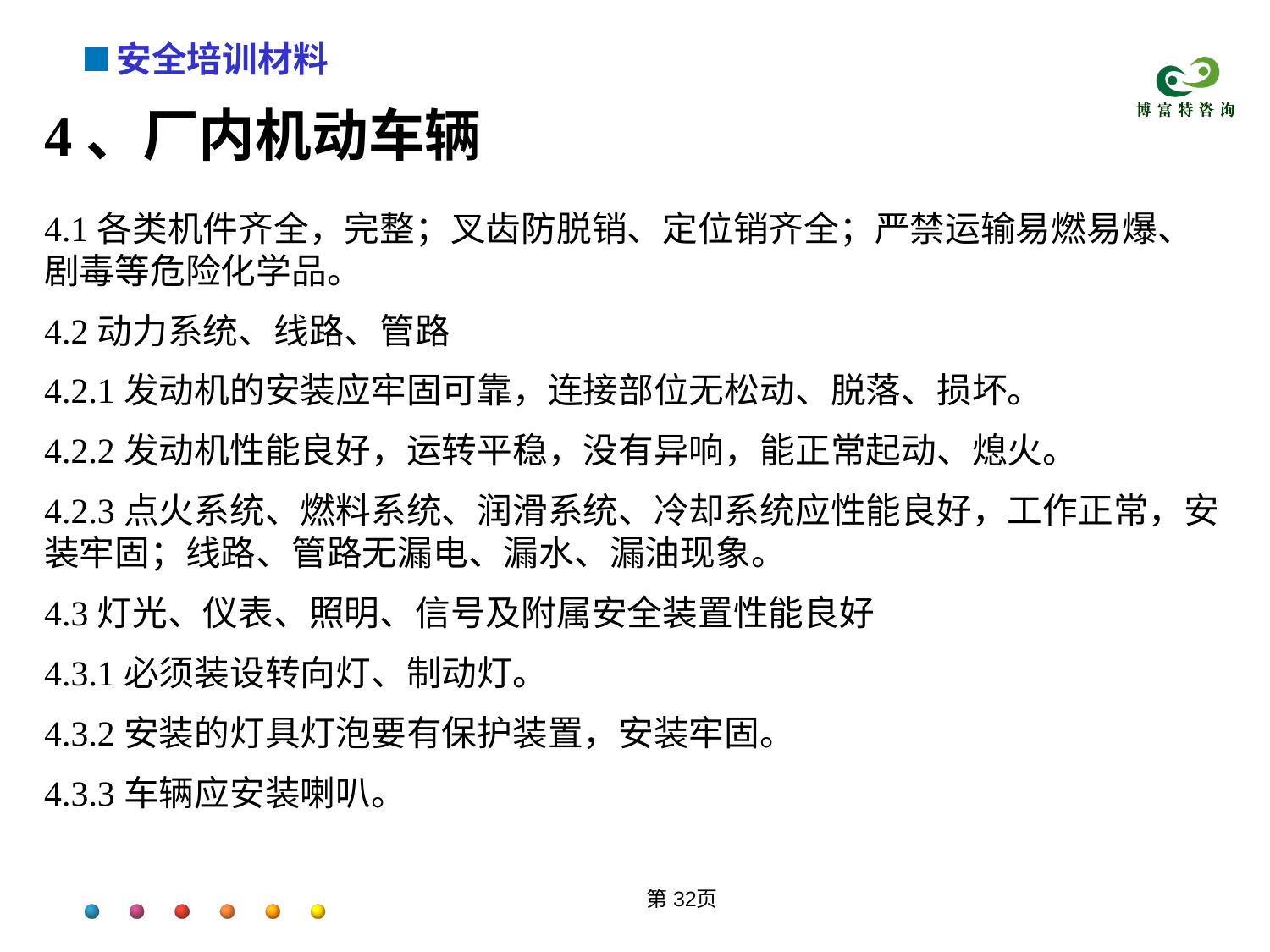

4、厂内机动车辆
4.1各类机件齐全，完整；叉齿防脱销、定位销齐全；严禁运输易燃易爆、剧毒等危险化学品。
4.2动力系统、线路、管路
4.2.1发动机的安装应牢固可靠，连接部位无松动、脱落、损坏。
4.2.2发动机性能良好，运转平稳，没有异响，能正常起动、熄火。
4.2.3点火系统、燃料系统、润滑系统、冷却系统应性能良好，工作正常，安装牢固；线路、管路无漏电、漏水、漏油现象。
4.3灯光、仪表、照明、信号及附属安全装置性能良好
4.3.1必须装设转向灯、制动灯。
4.3.2安装的灯具灯泡要有保护装置，安装牢固。
4.3.3车辆应安装喇叭。